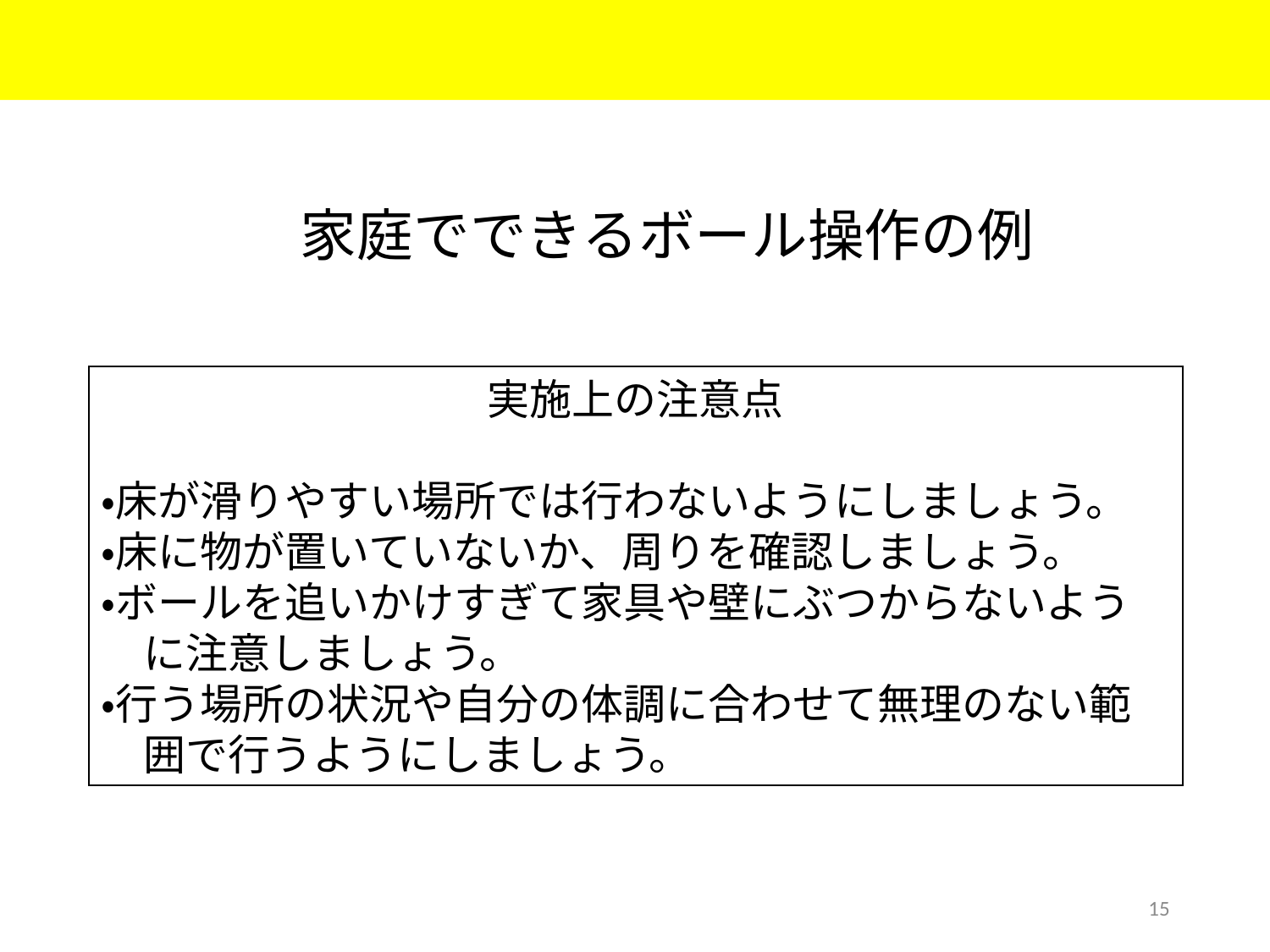

家庭でできるボール操作の例
実施上の注意点

・床が滑りやすい場所では行わないようにしましょう。
・床に物が置いていないか、周りを確認しましょう。
・ボールを追いかけすぎて家具や壁にぶつからないよう
　に注意しましょう。
・行う場所の状況や自分の体調に合わせて無理のない範
　囲で行うようにしましょう。
15